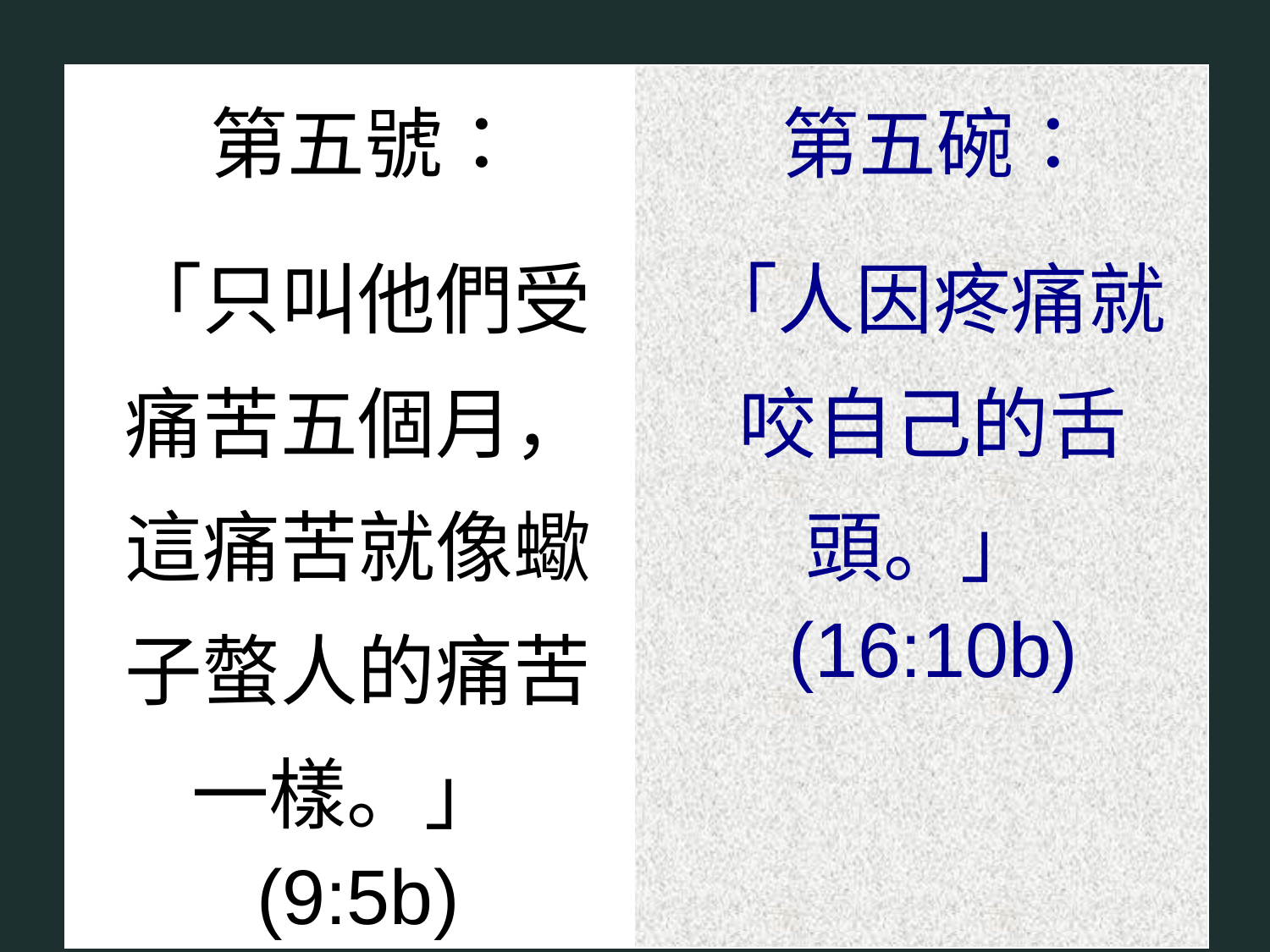

| 第五號： 「只叫他們受痛苦五個月，這痛苦就像蠍子螫人的痛苦一樣。」(9:5b) | 第五碗： 「人因疼痛就咬自己的舌頭。」(16:10b) |
| --- | --- |